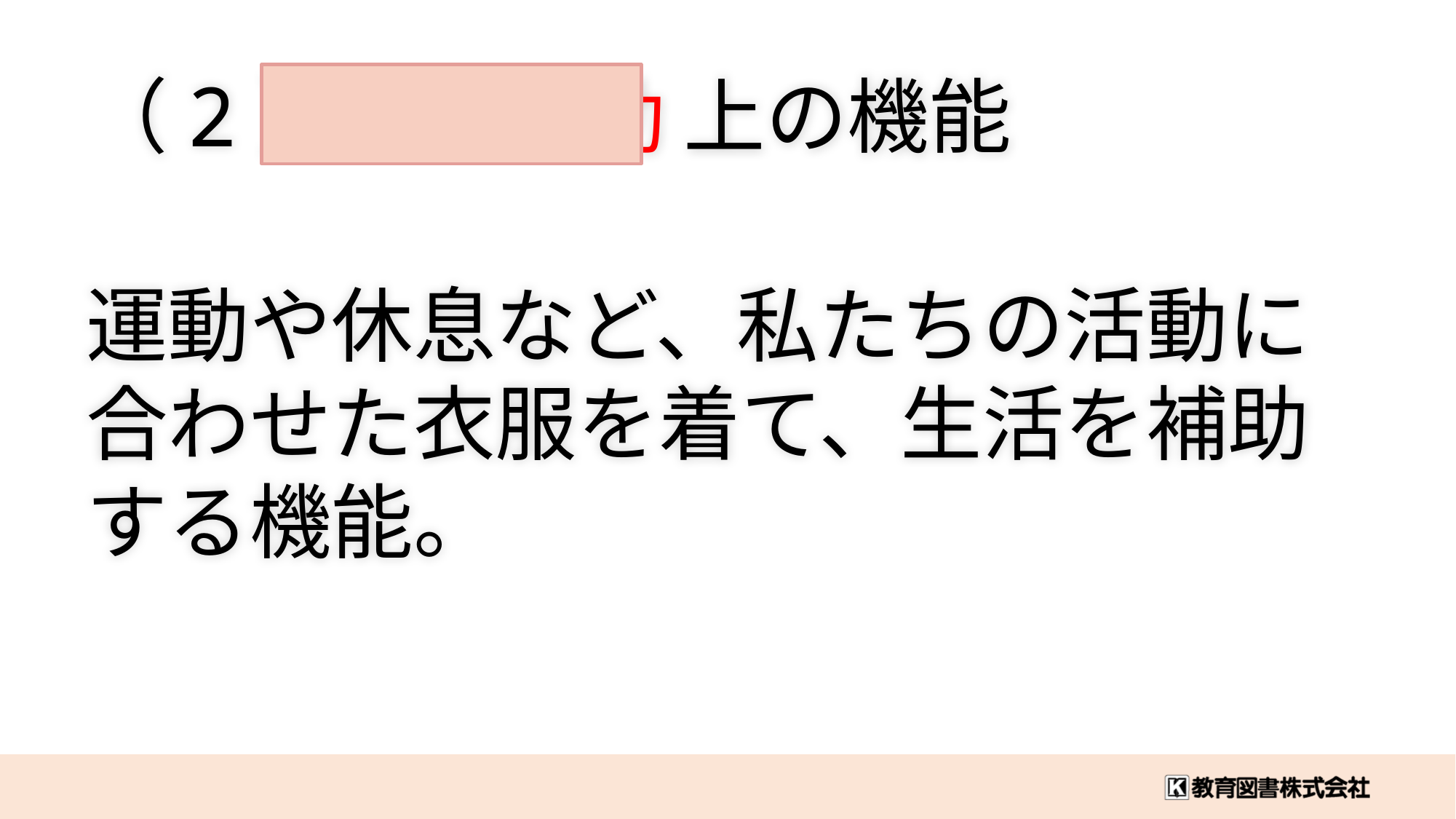

（2）生活活動 上の機能

運動や休息など、私たちの活動に合わせた衣服を着て、生活を補助する機能。